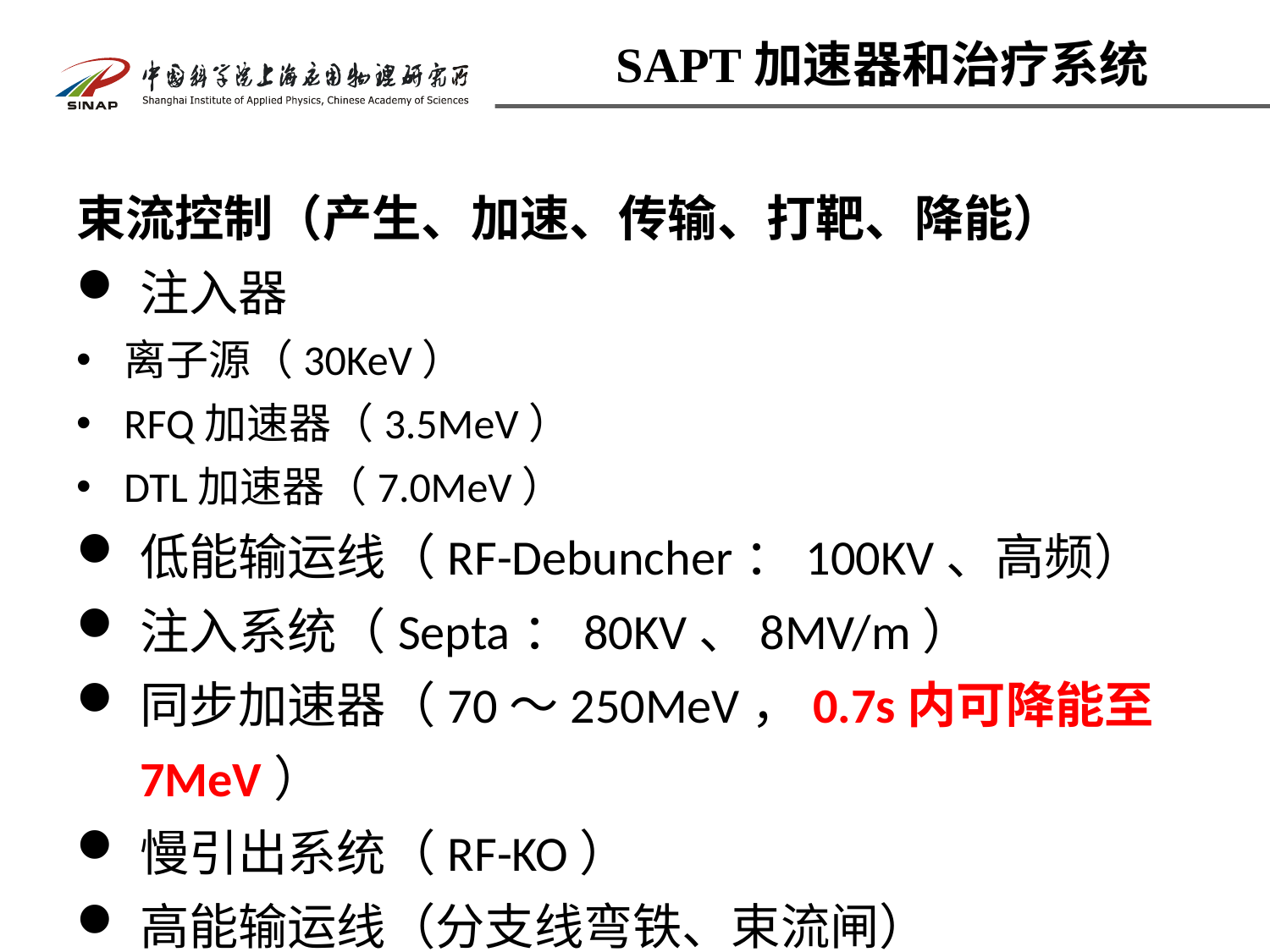

# SAPT加速器和治疗系统
束流控制（产生、加速、传输、打靶、降能）
注入器
离子源（30KeV）
RFQ加速器（3.5MeV）
DTL加速器（7.0MeV）
低能输运线（RF-Debuncher：100KV、高频）
注入系统（Septa：80KV、8MV/m）
同步加速器（70～250MeV，0.7s内可降能至7MeV）
慢引出系统（RF-KO）
高能输运线（分支线弯铁、束流闸）
治疗控制系统